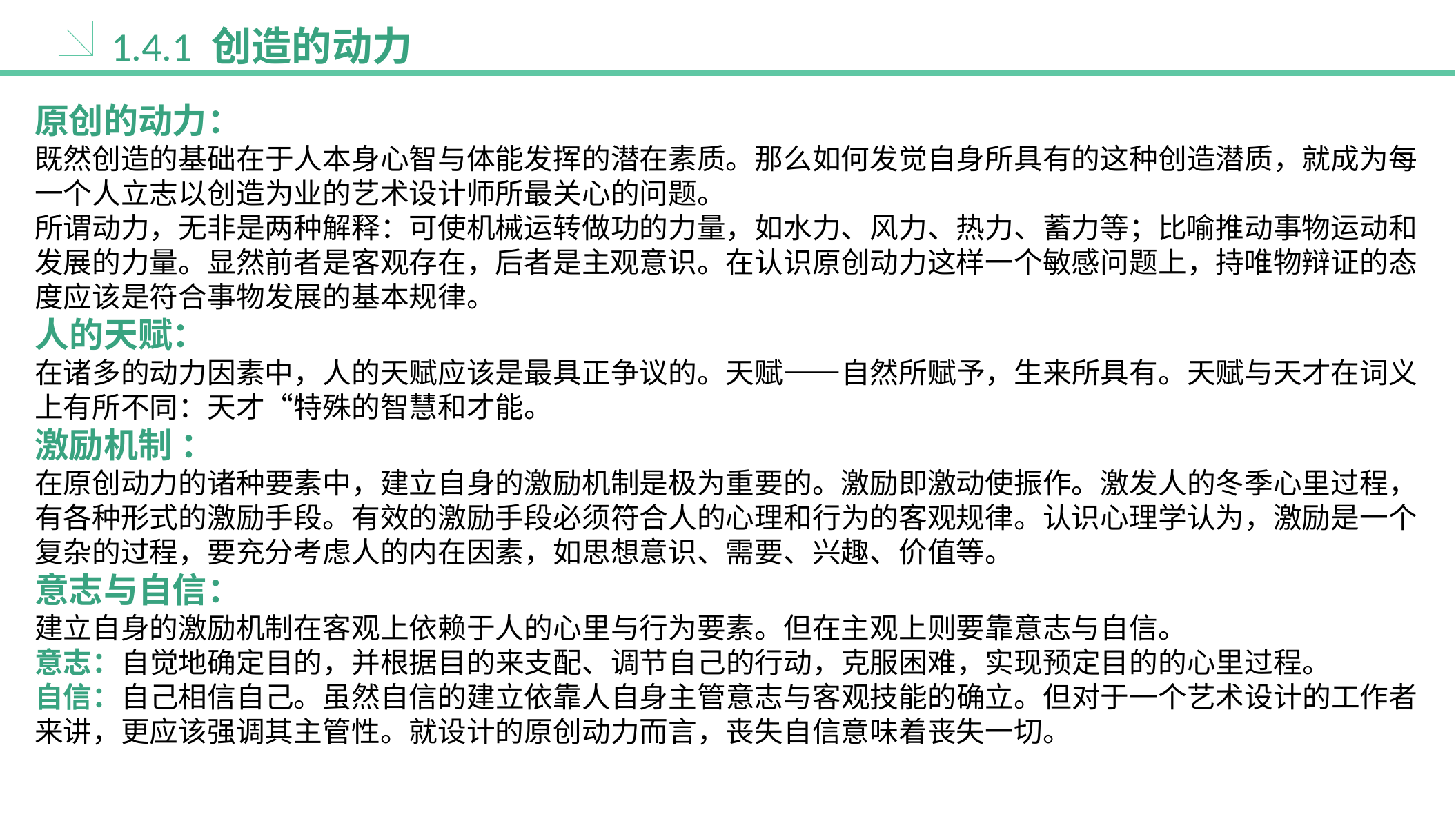

1.4.1 创造的动力
原创的动力：
既然创造的基础在于人本身心智与体能发挥的潜在素质。那么如何发觉自身所具有的这种创造潜质，就成为每一个人立志以创造为业的艺术设计师所最关心的问题。
所谓动力，无非是两种解释：可使机械运转做功的力量，如水力、风力、热力、蓄力等；比喻推动事物运动和发展的力量。显然前者是客观存在，后者是主观意识。在认识原创动力这样一个敏感问题上，持唯物辩证的态度应该是符合事物发展的基本规律。
人的天赋：
在诸多的动力因素中，人的天赋应该是最具正争议的。天赋——自然所赋予，生来所具有。天赋与天才在词义上有所不同：天才“特殊的智慧和才能。
激励机制 ：
在原创动力的诸种要素中，建立自身的激励机制是极为重要的。激励即激动使振作。激发人的冬季心里过程，有各种形式的激励手段。有效的激励手段必须符合人的心理和行为的客观规律。认识心理学认为，激励是一个复杂的过程，要充分考虑人的内在因素，如思想意识、需要、兴趣、价值等。
意志与自信：
建立自身的激励机制在客观上依赖于人的心里与行为要素。但在主观上则要靠意志与自信。
意志：自觉地确定目的，并根据目的来支配、调节自己的行动，克服困难，实现预定目的的心里过程。
自信：自己相信自己。虽然自信的建立依靠人自身主管意志与客观技能的确立。但对于一个艺术设计的工作者来讲，更应该强调其主管性。就设计的原创动力而言，丧失自信意味着丧失一切。